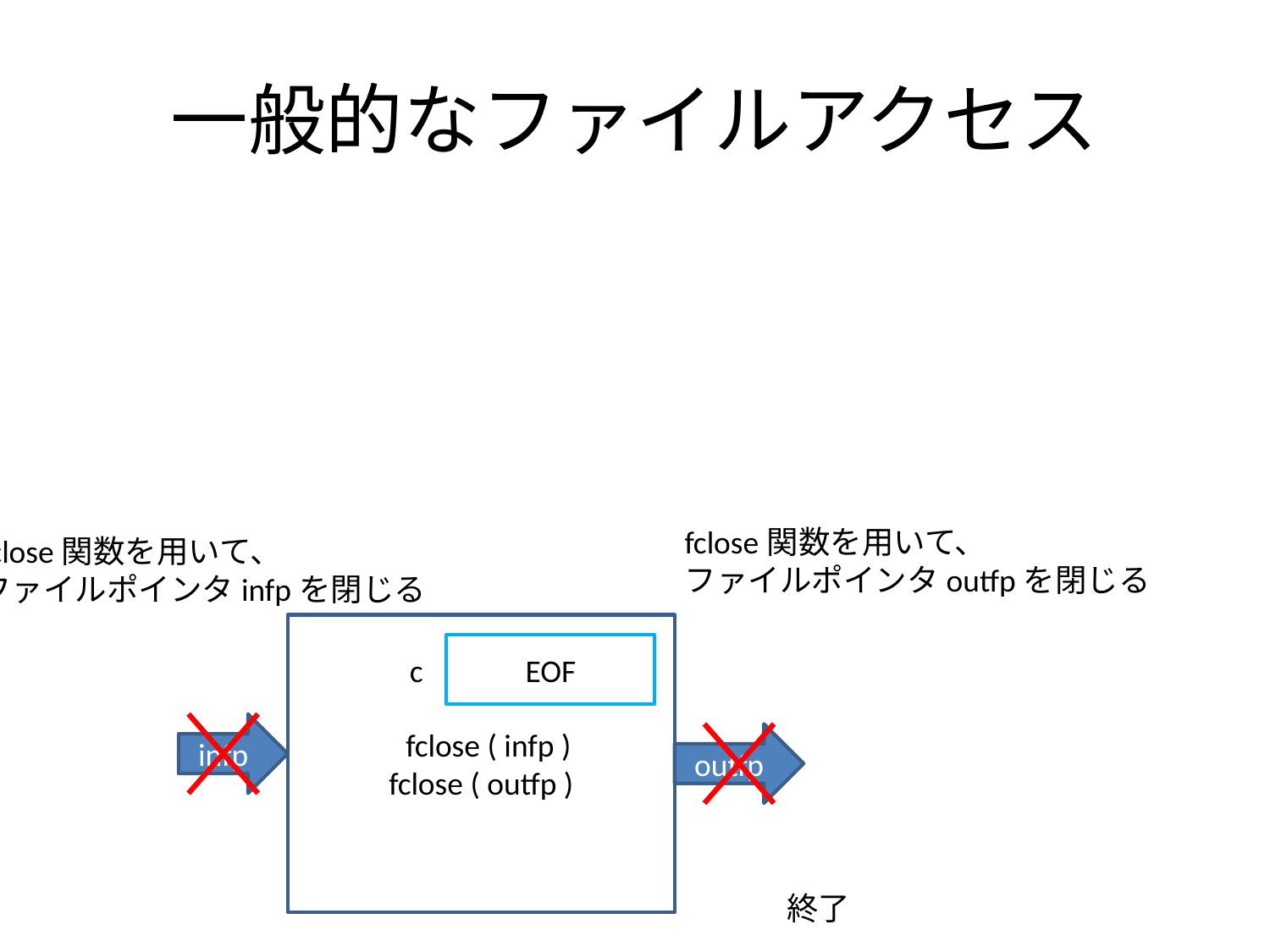

# 一般的なファイルアクセス
fclose関数を用いて、
ファイルポインタoutfpを閉じる
fclose関数を用いて、
ファイルポインタinfpを閉じる
  fclose ( infp )
fclose ( outfp )
EOF
c
infp
outfp
終了